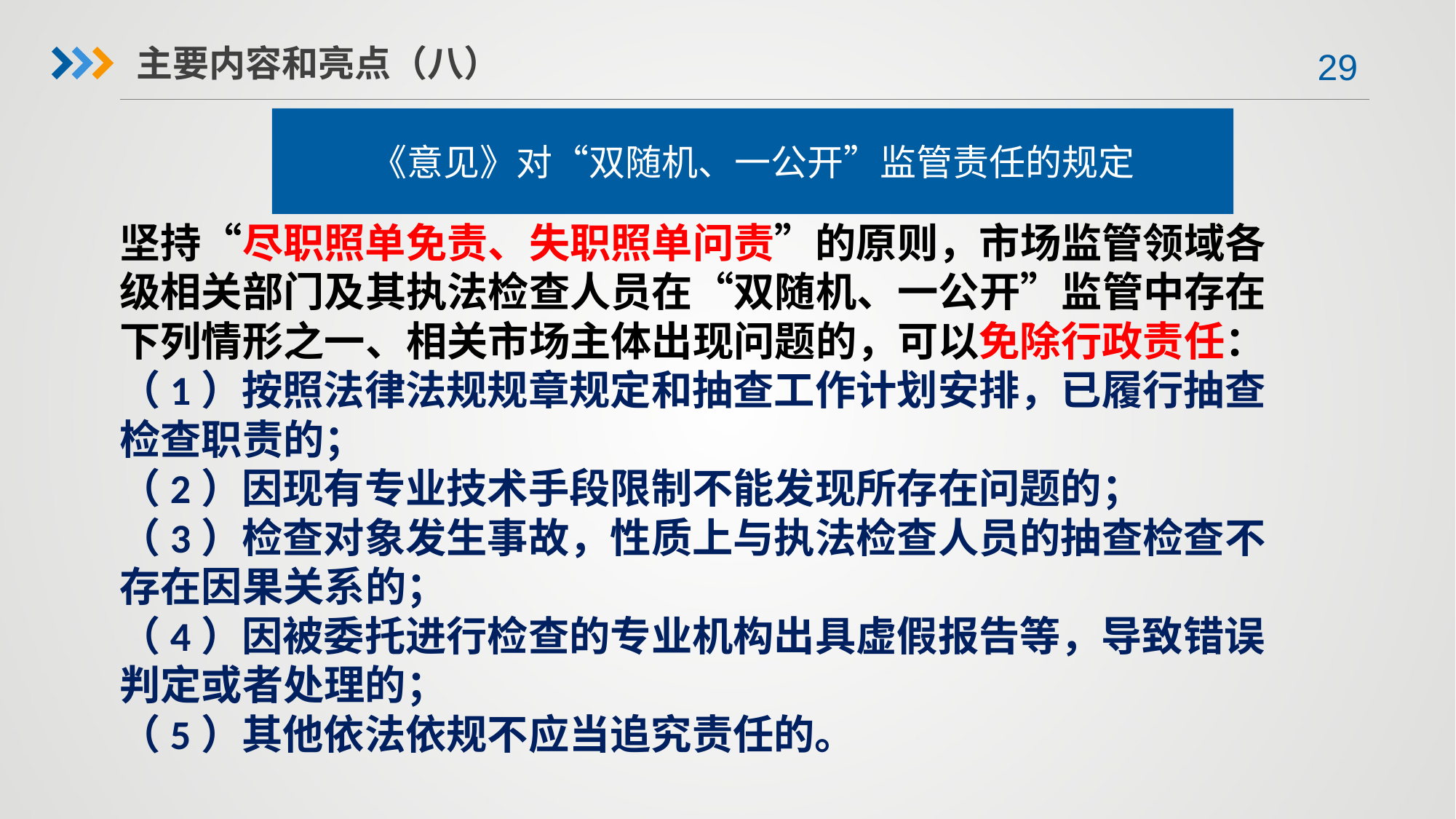

主要内容和亮点（八）
《意见》对“双随机、一公开”监管责任的规定
坚持“尽职照单免责、失职照单问责”的原则，市场监管领域各级相关部门及其执法检查人员在“双随机、一公开”监管中存在下列情形之一、相关市场主体出现问题的，可以免除行政责任：
（1）按照法律法规规章规定和抽查工作计划安排，已履行抽查检查职责的；
（2）因现有专业技术手段限制不能发现所存在问题的；
（3）检查对象发生事故，性质上与执法检查人员的抽查检查不存在因果关系的；
（4）因被委托进行检查的专业机构出具虚假报告等，导致错误判定或者处理的；
（5）其他依法依规不应当追究责任的。